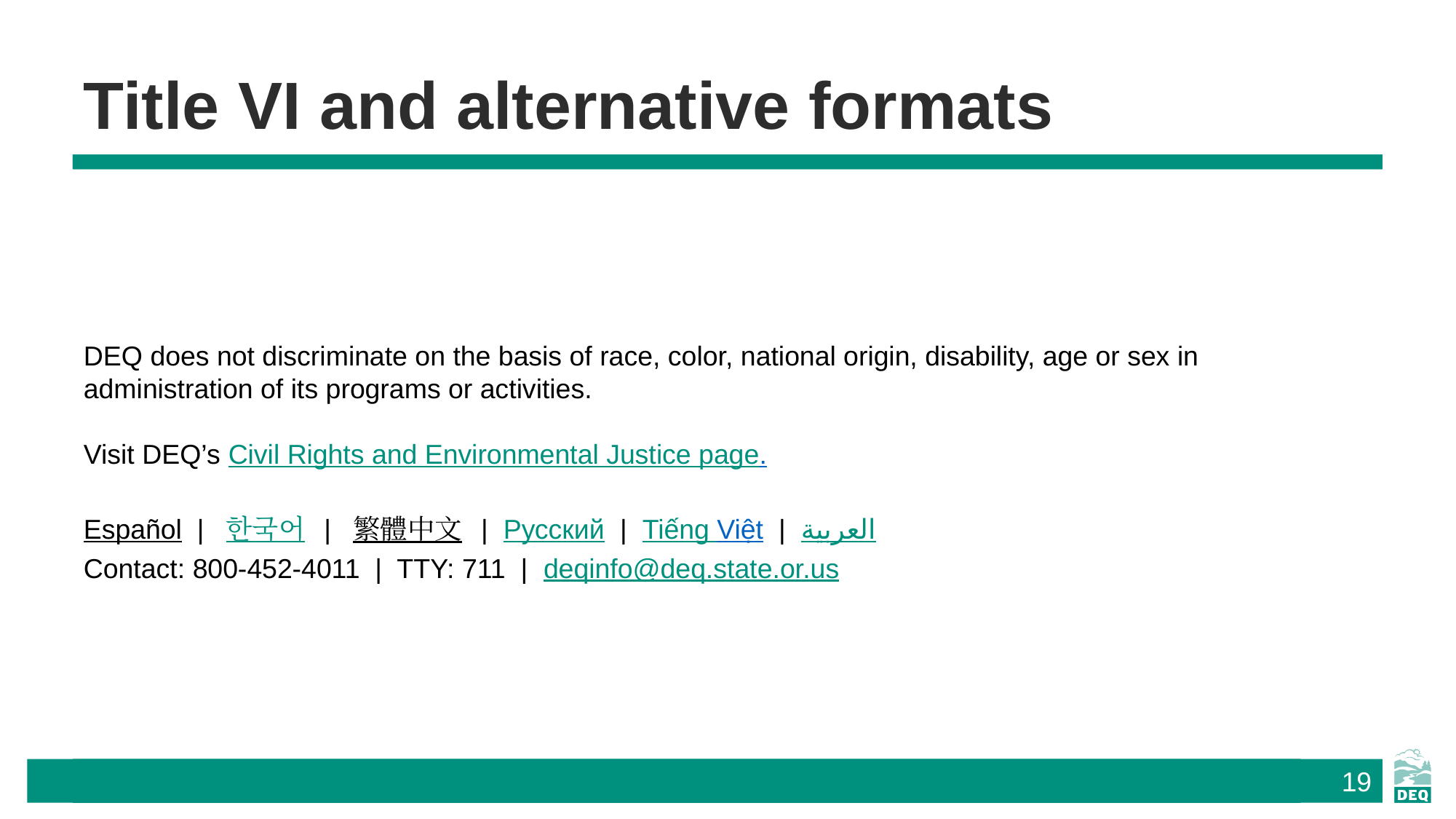

# Title VI and alternative formats
DEQ does not discriminate on the basis of race, color, national origin, disability, age or sex in administration of its programs or activities.

Visit DEQ’s Civil Rights and Environmental Justice page.

Español  |  한국어  |  繁體中文  |  Pусский  |  Tiếng Việt  |  العربية
Contact: 800-452-4011  |  TTY: 711  |  deqinfo@deq.state.or.us
19